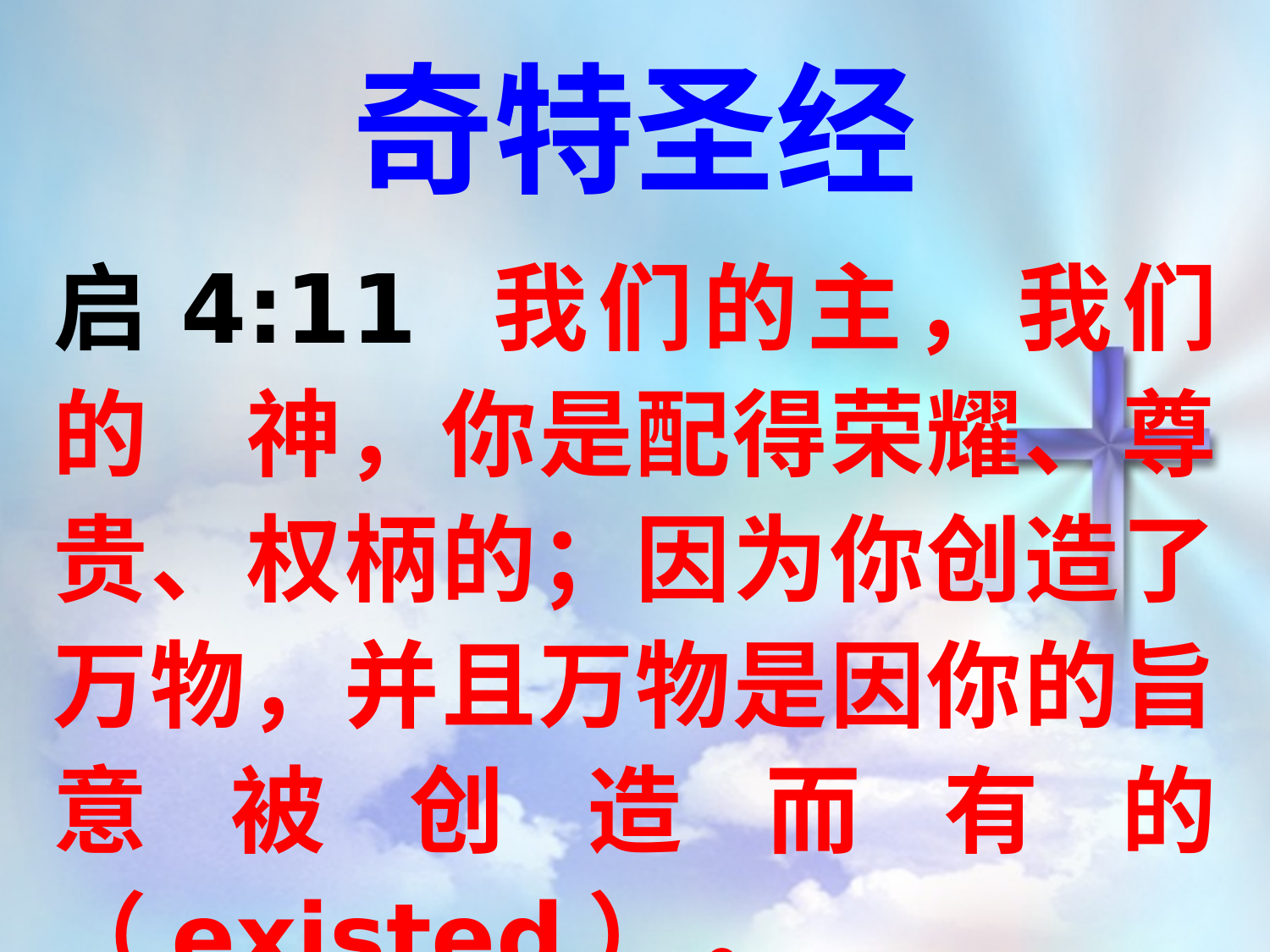

奇特圣经
启4:11 我们的主，我们的　神，你是配得荣耀、尊贵、权柄的；因为你创造了万物，并且万物是因你的旨意被创造而有的（existed） 。